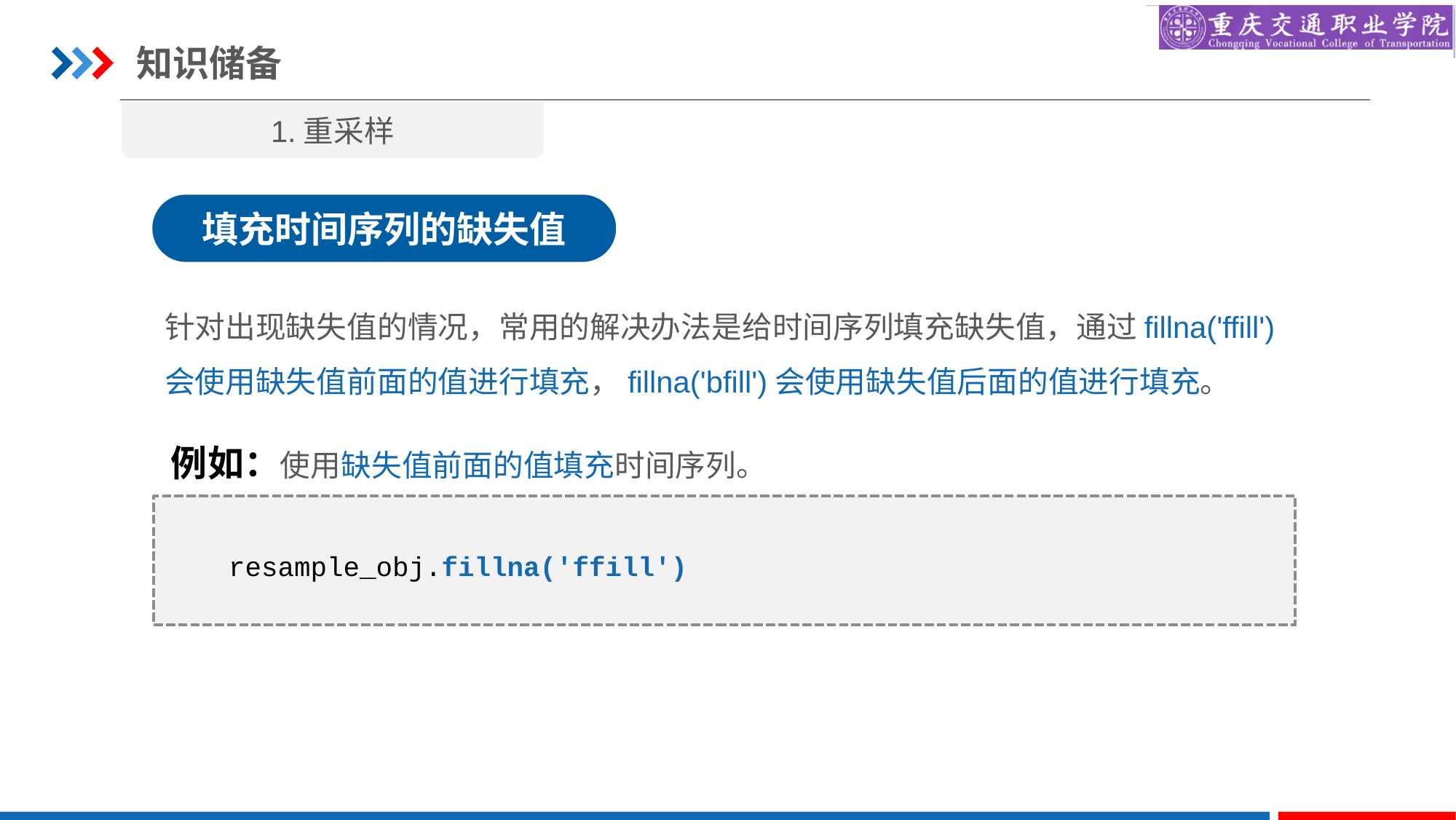

知识储备

1.重采样
填充时间序列的缺失值
针对出现缺失值的情况，常用的解决办法是给时间序列填充缺失值，通过fillna('ffill')会使用缺失值前面的值进行填充，fillna('bfill')会使用缺失值后面的值进行填充。
例如：使用缺失值前面的值填充时间序列。

resample_obj.fillna('ffill')